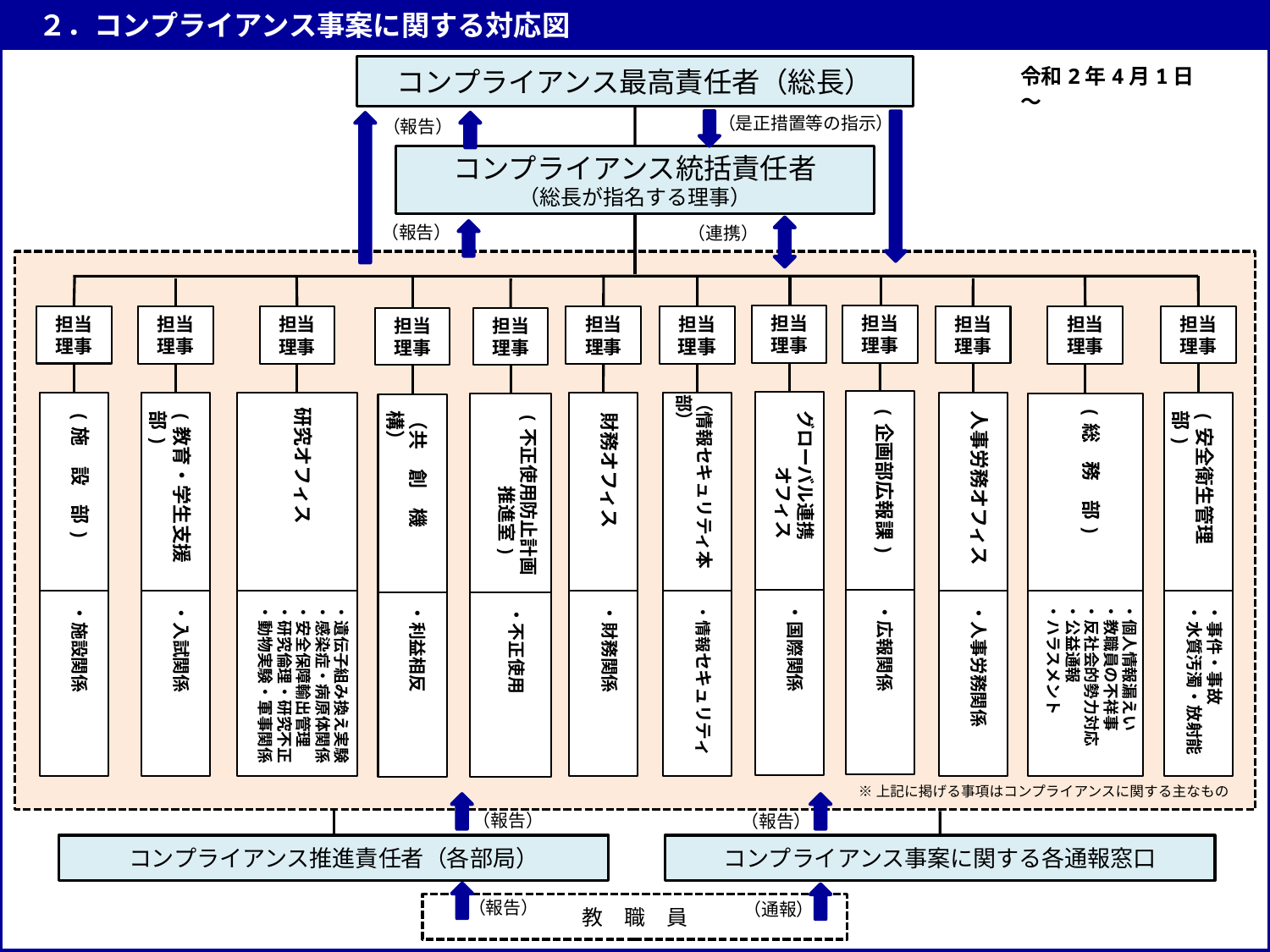

２．コンプライアンス事案に関する対応図
コンプライアンス最高責任者（総長）
令和2年4月1日～

（是正措置等の指示）
（報告）

コンプライアンス統括責任者
（総長が指名する理事）
（報告）
（連携）

担当
理事

グローバル連携
　　　オフィス

・国際関係
担当
理事

(企画部広報課)

・広報関係
担当
理事

(安全衛生管理部)

・事件・事故
・水質汚濁・放射能
担当
理事

財務オフィス

・財務関係
担当
理事

・利益相反

（共　創　機　構）
担当
理事

(施　設　部)

・施設関係
担当
理事

研究オフィス

・遺伝子組み換え実験
・感染症・病原体関係
・安全保障輸出管理
・研究倫理・研究不正
・動物実験・軍事関係
担当
理事

・情報セキュリティ
（情報セキュリティ本部）
担当
理事

(総　務　部)

・個人情報漏えい
・教職員の不祥事
・反社会的勢力対応
・公益通報
・ハラスメント
担当
理事

人事労務オフィス

・人事労務関係
担当
理事

(教育・学生支援部)

・入試関係
担当
理事

(不正使用防止計画
　　　　推進室)

・不正使用

※上記に掲げる事項はコンプライアンスに関する主なもの

（報告）
（報告）
コンプライアンス推進責任者（各部局）
コンプライアンス事案に関する各通報窓口

（報告）
（通報）
教　職　員